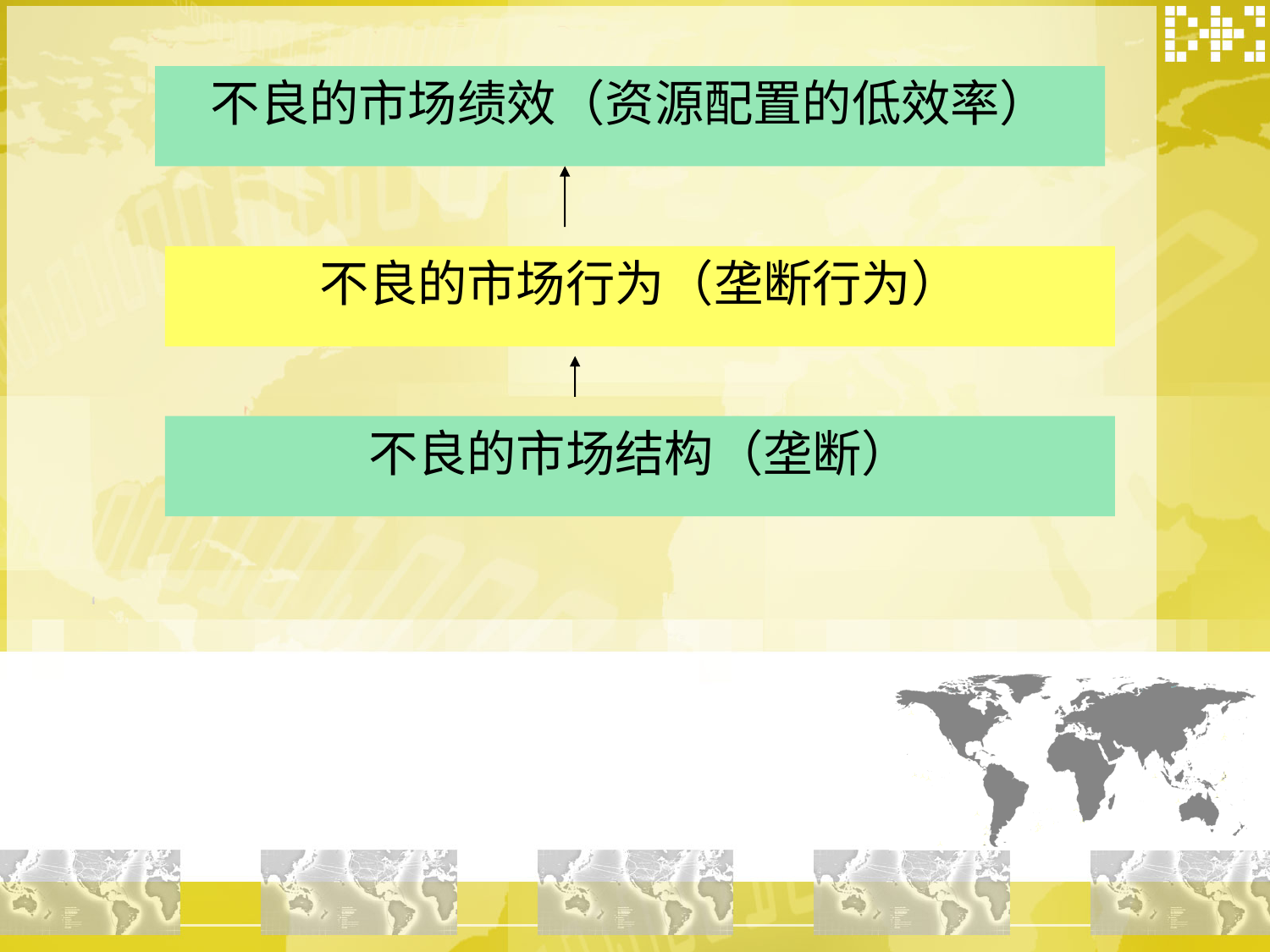

不良的市场绩效（资源配置的低效率）

不良的市场行为（垄断行为）

不良的市场结构（垄断）